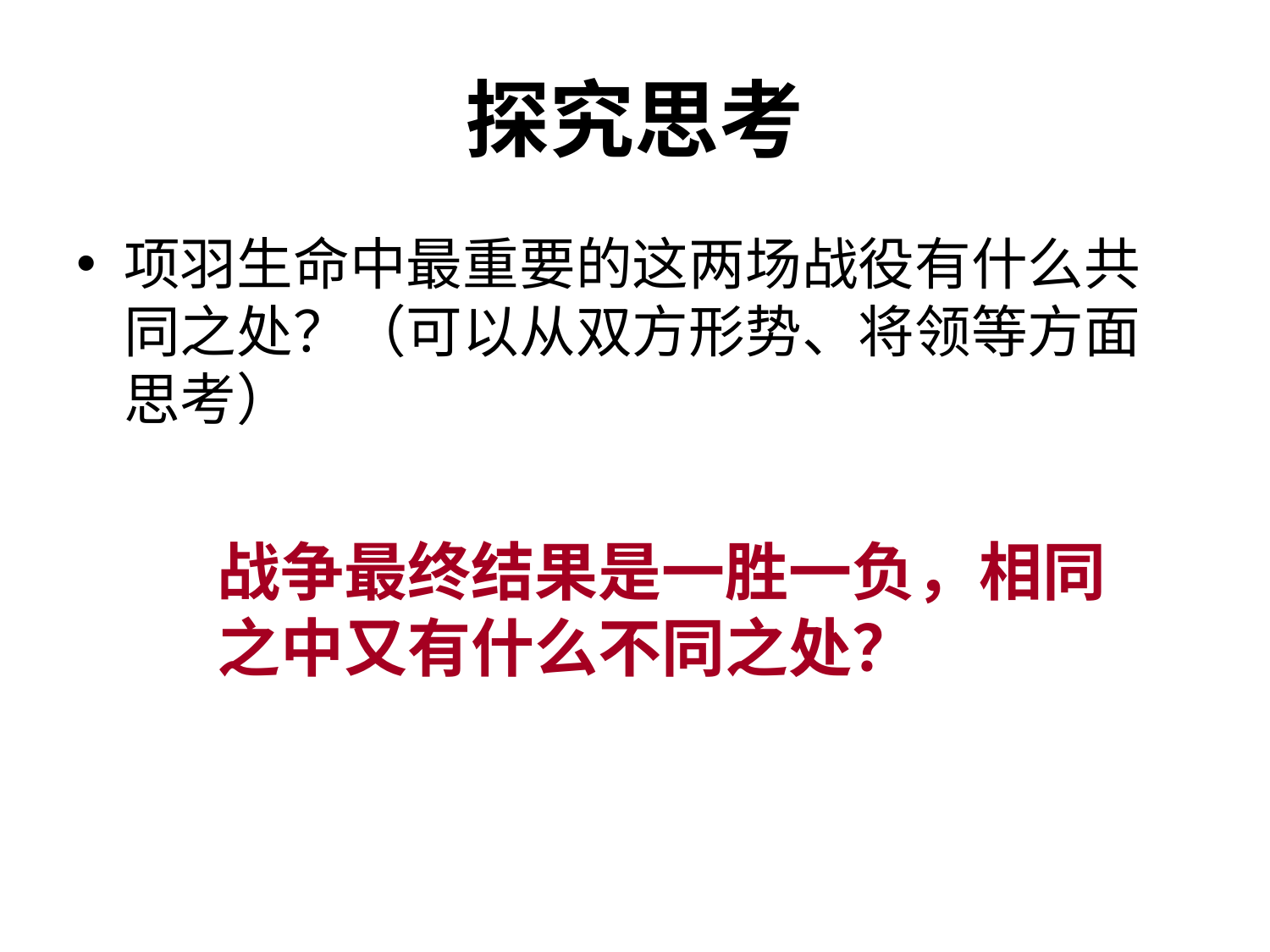

# 探究思考
项羽生命中最重要的这两场战役有什么共同之处？（可以从双方形势、将领等方面思考）
战争最终结果是一胜一负，相同之中又有什么不同之处？